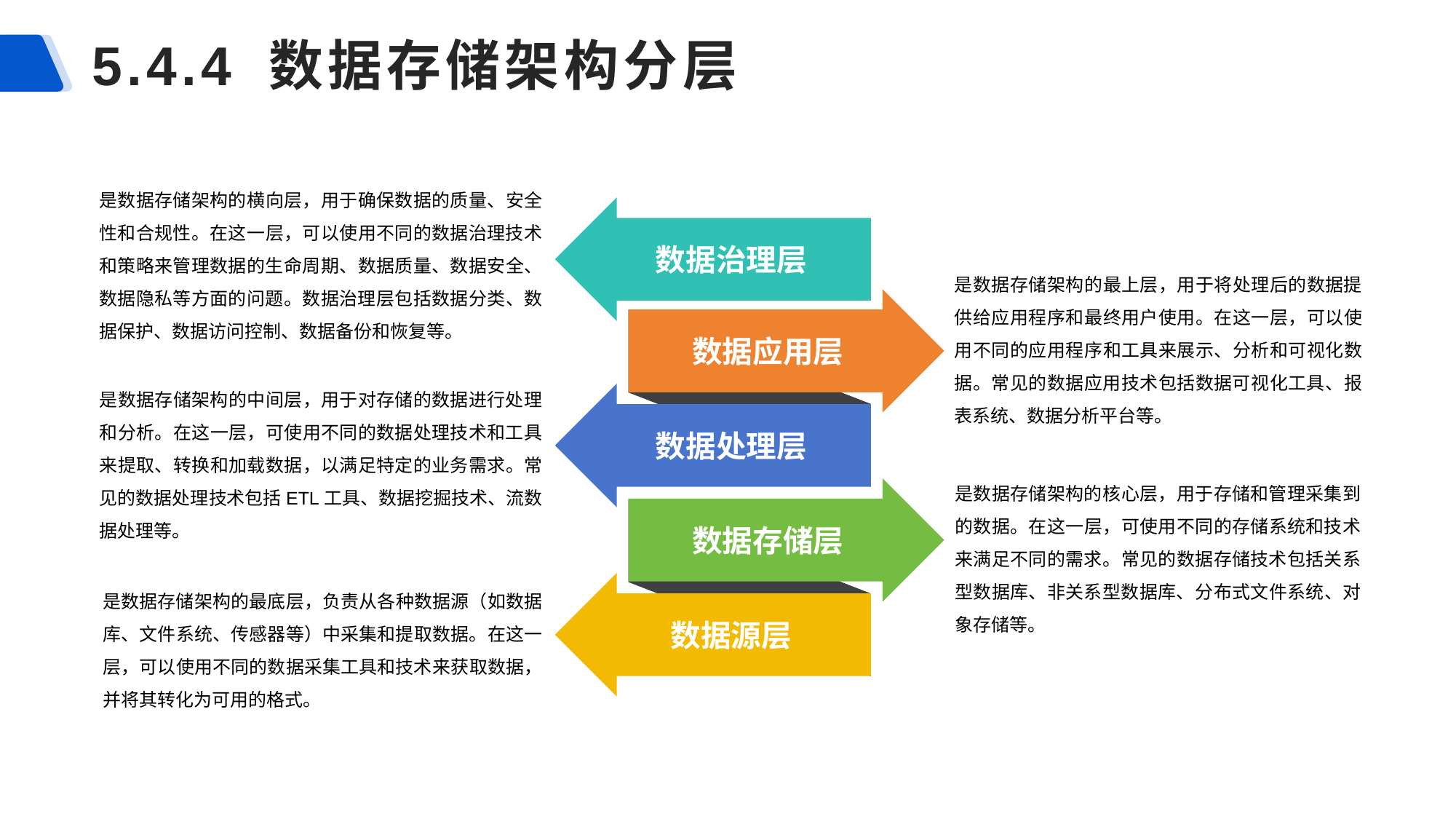

# 5.4.4 数据存储架构分层
是数据存储架构的横向层，用于确保数据的质量、安全性和合规性。在这一层，可以使用不同的数据治理技术和策略来管理数据的生命周期、数据质量、数据安全、数据隐私等方面的问题。数据治理层包括数据分类、数据保护、数据访问控制、数据备份和恢复等。

数据治理层
是数据存储架构的最上层，用于将处理后的数据提供给应用程序和最终用户使用。在这一层，可以使用不同的应用程序和工具来展示、分析和可视化数据。常见的数据应用技术包括数据可视化工具、报表系统、数据分析平台等。

数据应用层
是数据存储架构的中间层，用于对存储的数据进行处理和分析。在这一层，可使用不同的数据处理技术和工具来提取、转换和加载数据，以满足特定的业务需求。常见的数据处理技术包括ETL工具、数据挖掘技术、流数据处理等。

数据处理层

是数据存储架构的核心层，用于存储和管理采集到的数据。在这一层，可使用不同的存储系统和技术来满足不同的需求。常见的数据存储技术包括关系型数据库、非关系型数据库、分布式文件系统、对象存储等。

数据存储层

是数据存储架构的最底层，负责从各种数据源（如数据库、文件系统、传感器等）中采集和提取数据。在这一层，可以使用不同的数据采集工具和技术来获取数据，并将其转化为可用的格式。
数据源层